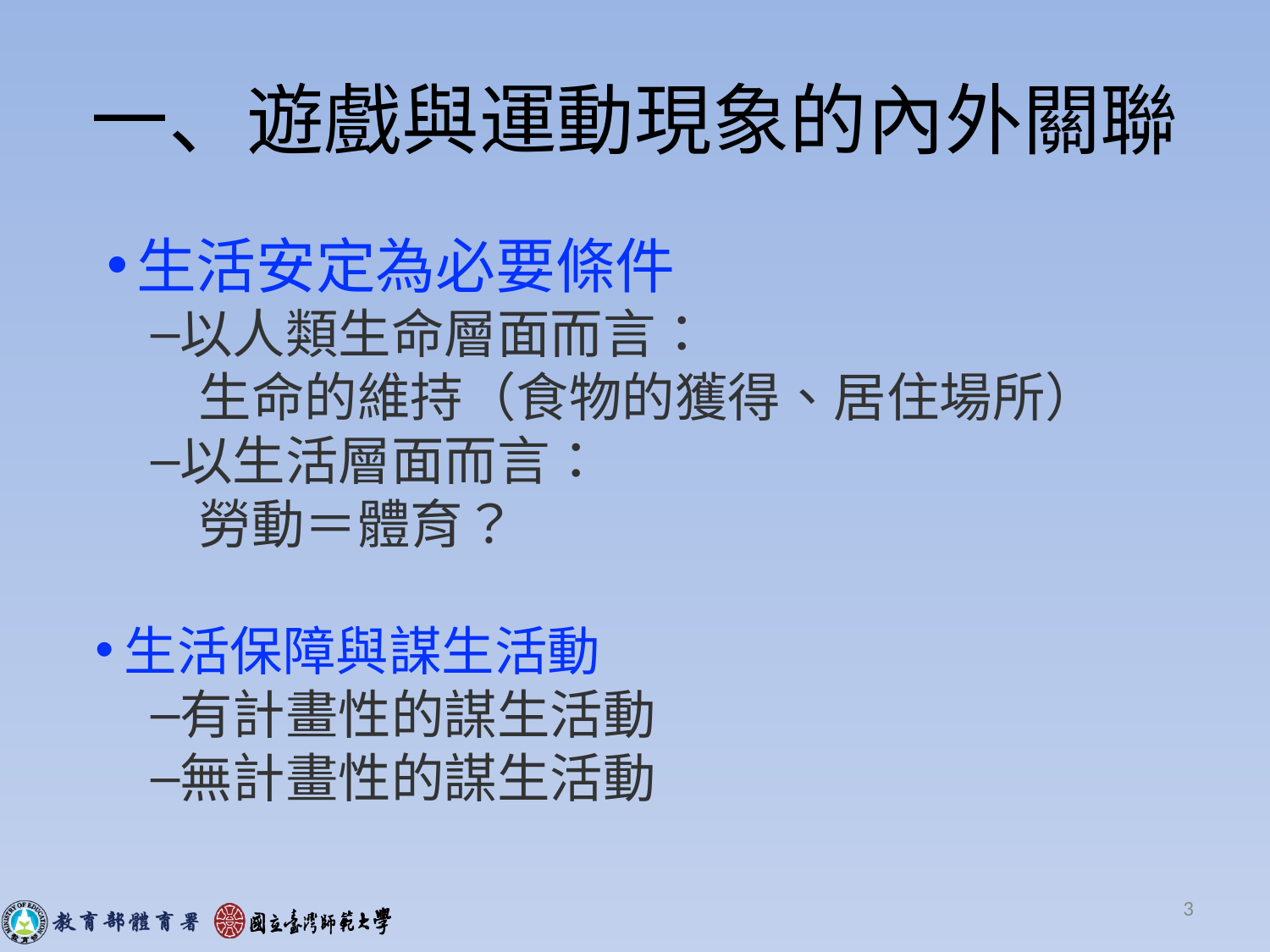

# 一、遊戲與運動現象的內外關聯
生活安定為必要條件
以人類生命層面而言：
   生命的維持（食物的獲得、居住場所）
以生活層面而言：
   勞動＝體育？

生活保障與謀生活動
有計畫性的謀生活動
無計畫性的謀生活動
3